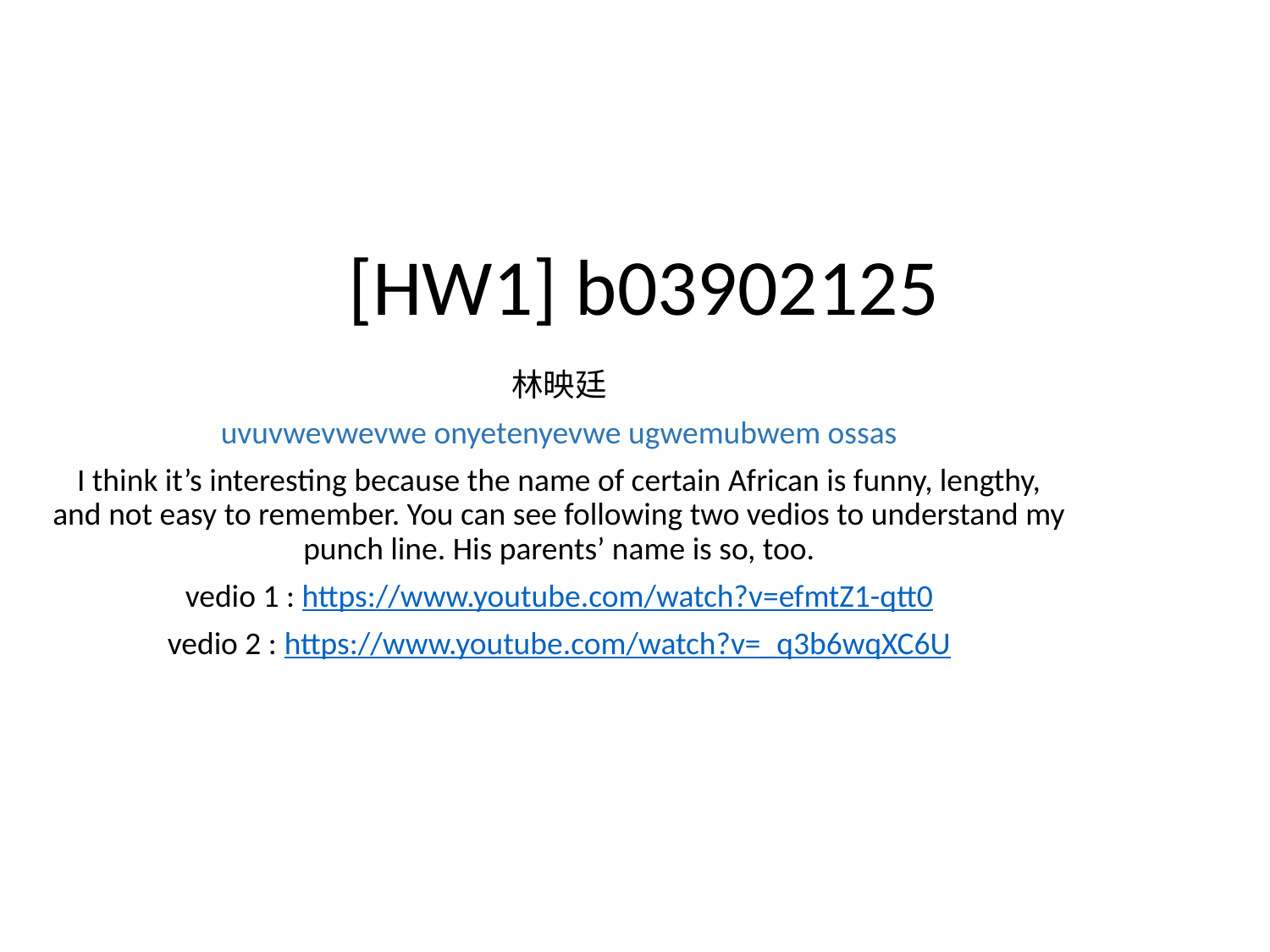

# [HW1] b03902125
林映廷
uvuvwevwevwe onyetenyevwe ugwemubwem ossas
I think it’s interesting because the name of certain African is funny, lengthy, and not easy to remember. You can see following two vedios to understand my punch line. His parents’ name is so, too.
vedio 1 : https://www.youtube.com/watch?v=efmtZ1-qtt0
vedio 2 : https://www.youtube.com/watch?v=_q3b6wqXC6U